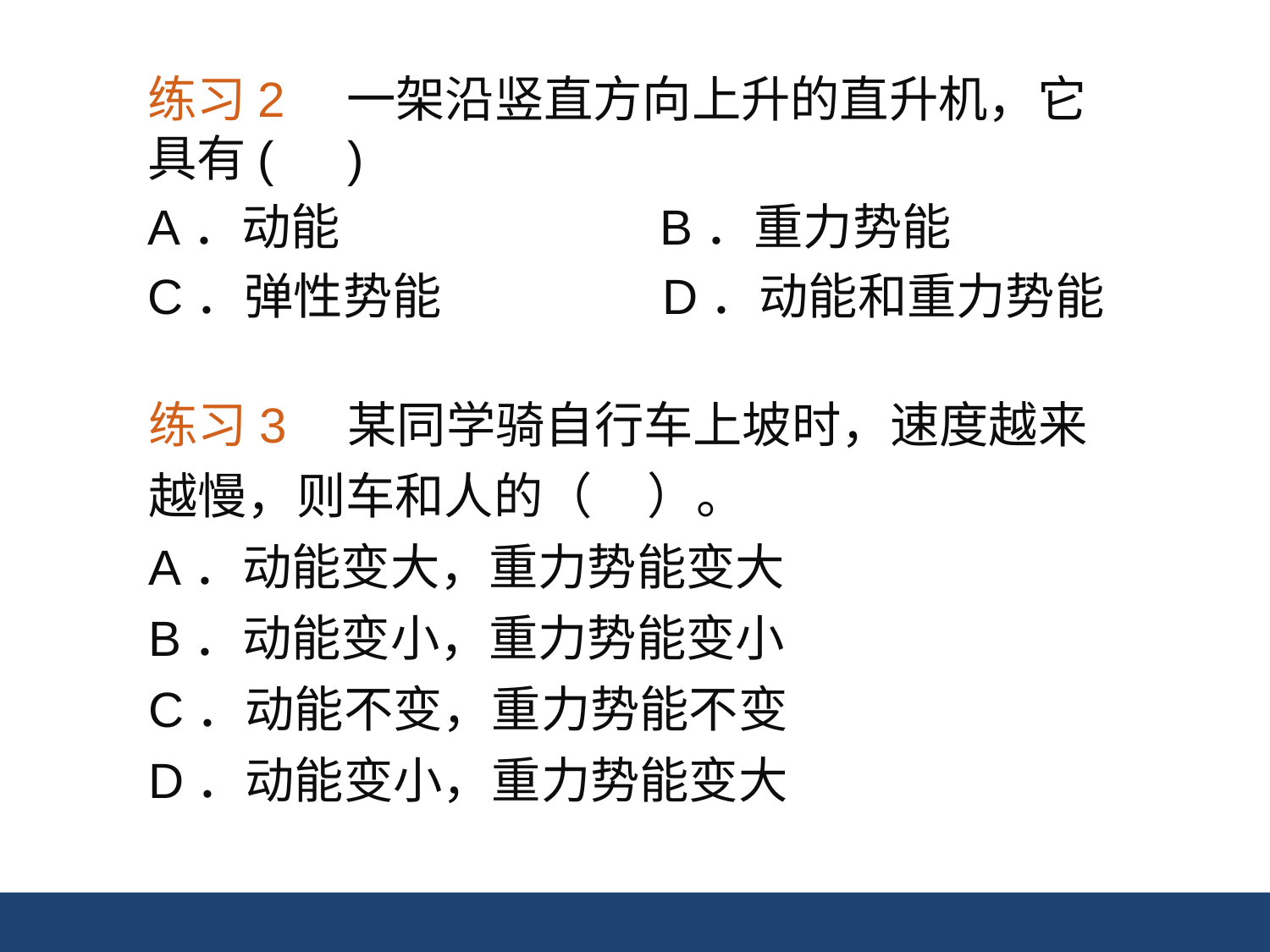

练习2　一架沿竖直方向上升的直升机，它具有(　)
A．动能                            B．重力势能
C．弹性势能                   D．动能和重力势能
练习3　某同学骑自行车上坡时，速度越来越慢，则车和人的（     ）。
A．动能变大，重力势能变大
B．动能变小，重力势能变小
C．动能不变，重力势能不变
D．动能变小，重力势能变大